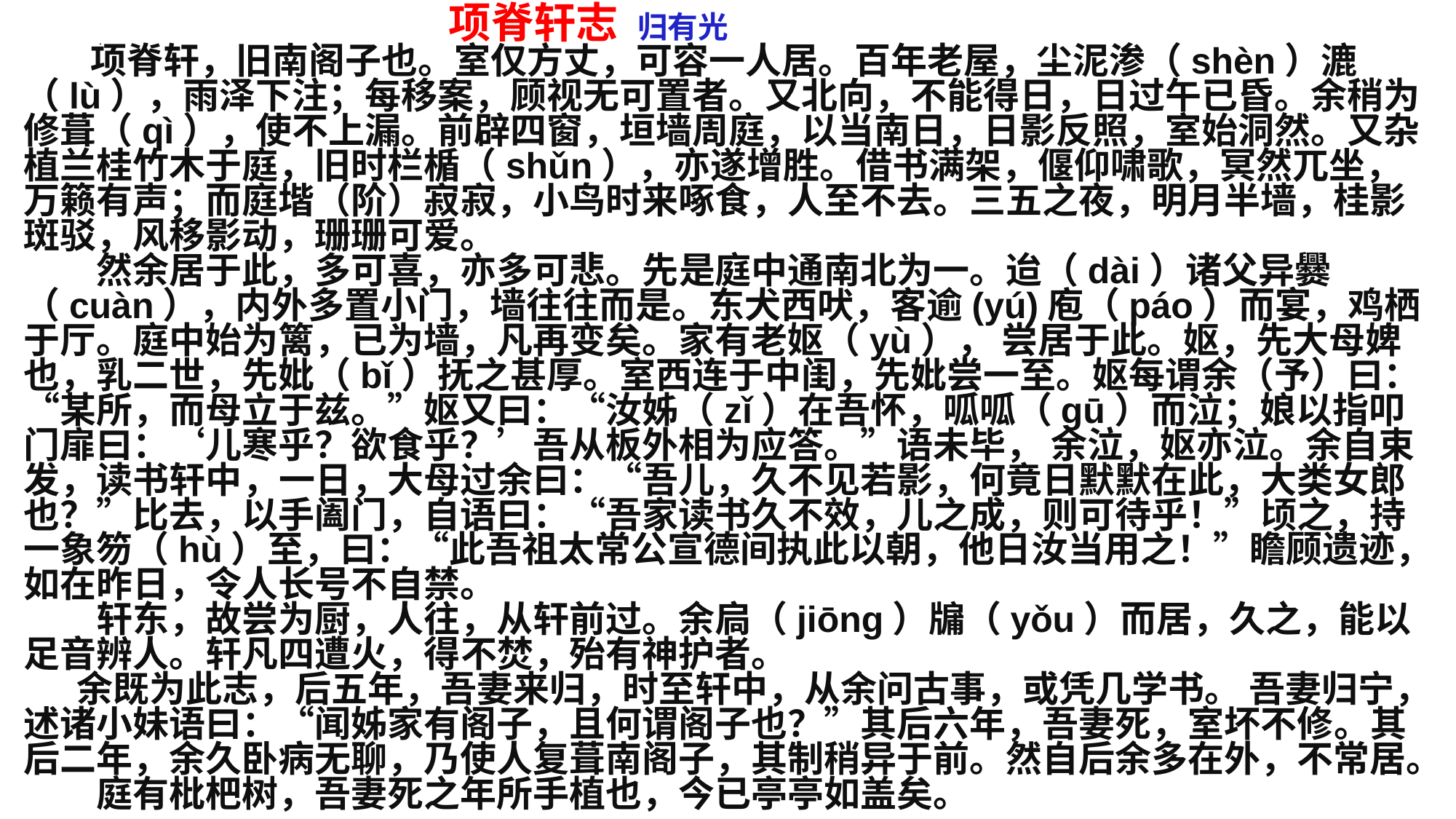

项脊轩志  归有光
　　项脊轩，旧南阁子也。室仅方丈，可容一人居。百年老屋，尘泥渗（shèn）漉（lù），雨泽下注；每移案，顾视无可置者。又北向，不能得日，日过午已昏。余稍为修葺（qì），使不上漏。前辟四窗，垣墙周庭，以当南日，日影反照，室始洞然。又杂植兰桂竹木于庭，旧时栏楯（shǔn），亦遂增胜。借书满架，偃仰啸歌，冥然兀坐，万籁有声；而庭堦（阶）寂寂，小鸟时来啄食，人至不去。三五之夜，明月半墙，桂影斑驳，风移影动，珊珊可爱。
　　然余居于此，多可喜，亦多可悲。先是庭中通南北为一。迨（dài）诸父异爨（cuàn），内外多置小门，墙往往而是。东犬西吠，客逾(yú)庖（páo）而宴，鸡栖于厅。庭中始为篱，已为墙，凡再变矣。家有老妪（yù）， 尝居于此。妪，先大母婢也，乳二世，先妣（bǐ）抚之甚厚。室西连于中闺，先妣尝一至。妪每谓余（予）曰：“某所，而母立于兹。”妪又曰：“汝姊（zǐ）在吾怀，呱呱（gū）而泣；娘以指叩门扉曰：‘儿寒乎？欲食乎？’吾从板外相为应答。”语未毕， 余泣，妪亦泣。余自束发，读书轩中，一日，大母过余曰：“吾儿，久不见若影，何竟日默默在此，大类女郎也？”比去，以手阖门，自语曰：“吾家读书久不效，儿之成，则可待乎！”顷之，持一象笏（hù）至，曰：“此吾祖太常公宣德间执此以朝，他日汝当用之！”瞻顾遗迹，如在昨日，令人长号不自禁。
　　轩东，故尝为厨，人往，从轩前过。余扃（jiōng）牖（yǒu）而居，久之，能以足音辨人。轩凡四遭火，得不焚，殆有神护者。
　  余既为此志，后五年，吾妻来归，时至轩中，从余问古事，或凭几学书。 吾妻归宁，述诸小妹语曰：“闻姊家有阁子，且何谓阁子也？”其后六年，吾妻死，室坏不修。其后二年，余久卧病无聊，乃使人复葺南阁子，其制稍异于前。然自后余多在外，不常居。
　　庭有枇杷树，吾妻死之年所手植也，今已亭亭如盖矣。